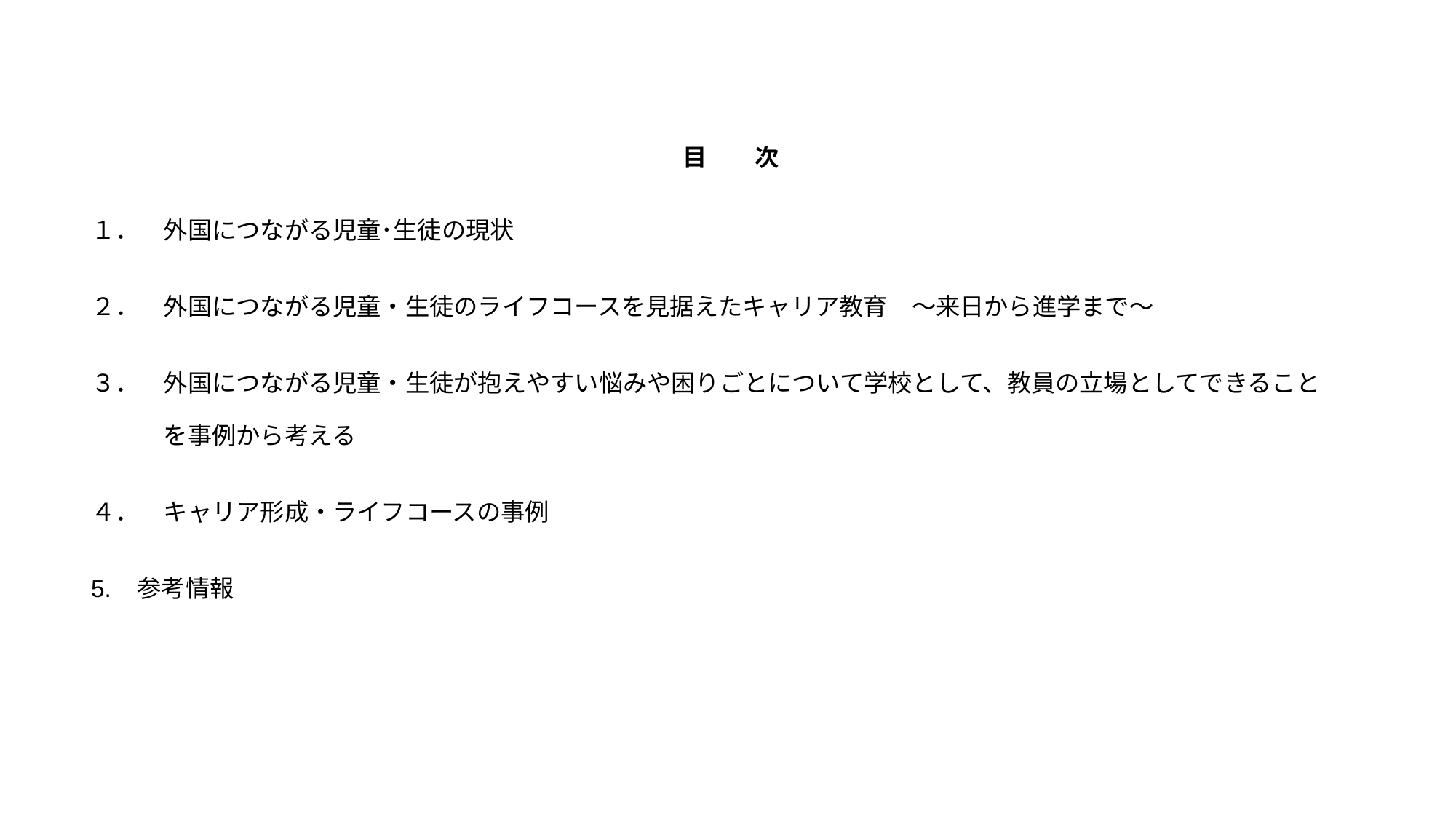

目　　次
１．　外国につながる児童･生徒の現状
２．　外国につながる児童・生徒のライフコースを見据えたキャリア教育　～来日から進学まで～
３．　外国につながる児童・生徒が抱えやすい悩みや困りごとについて学校として、教員の立場としてできること
　　　を事例から考える
４．　キャリア形成・ライフコースの事例
5.   参考情報